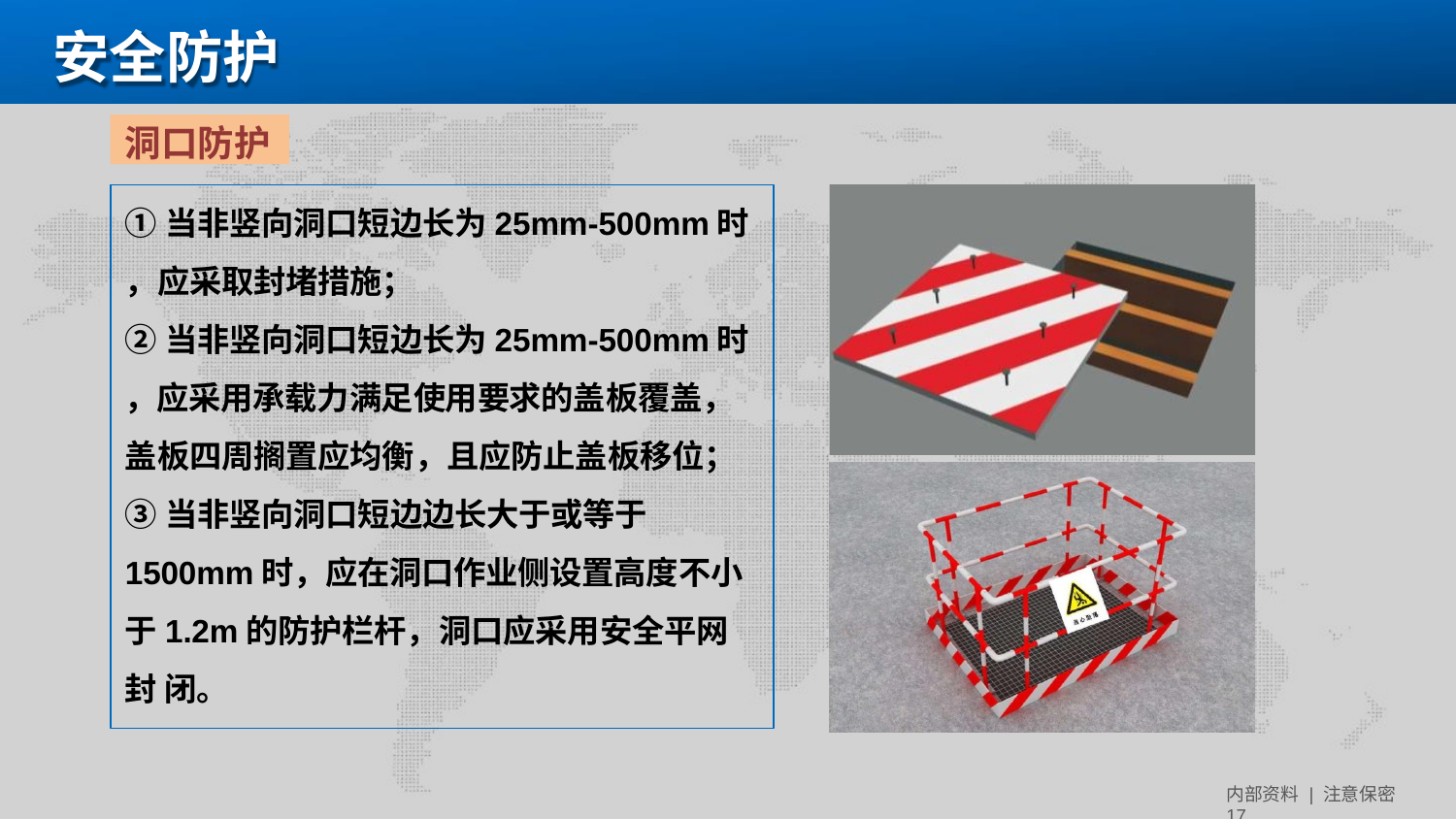

# 安全防护
洞口防护
①当非竖向洞口短边长为25mm-500mm时
，应采取封堵措施；
②当非竖向洞口短边长为25mm-500mm时
，应采用承载力满足使用要求的盖板覆盖，
盖板四周搁置应均衡，且应防止盖板移位；
③当非竖向洞口短边边长大于或等于
1500mm时，应在洞口作业侧设置高度不小
于1.2m的防护栏杆，洞口应采用安全平网封 闭。

内部资料 | 注意保密 17